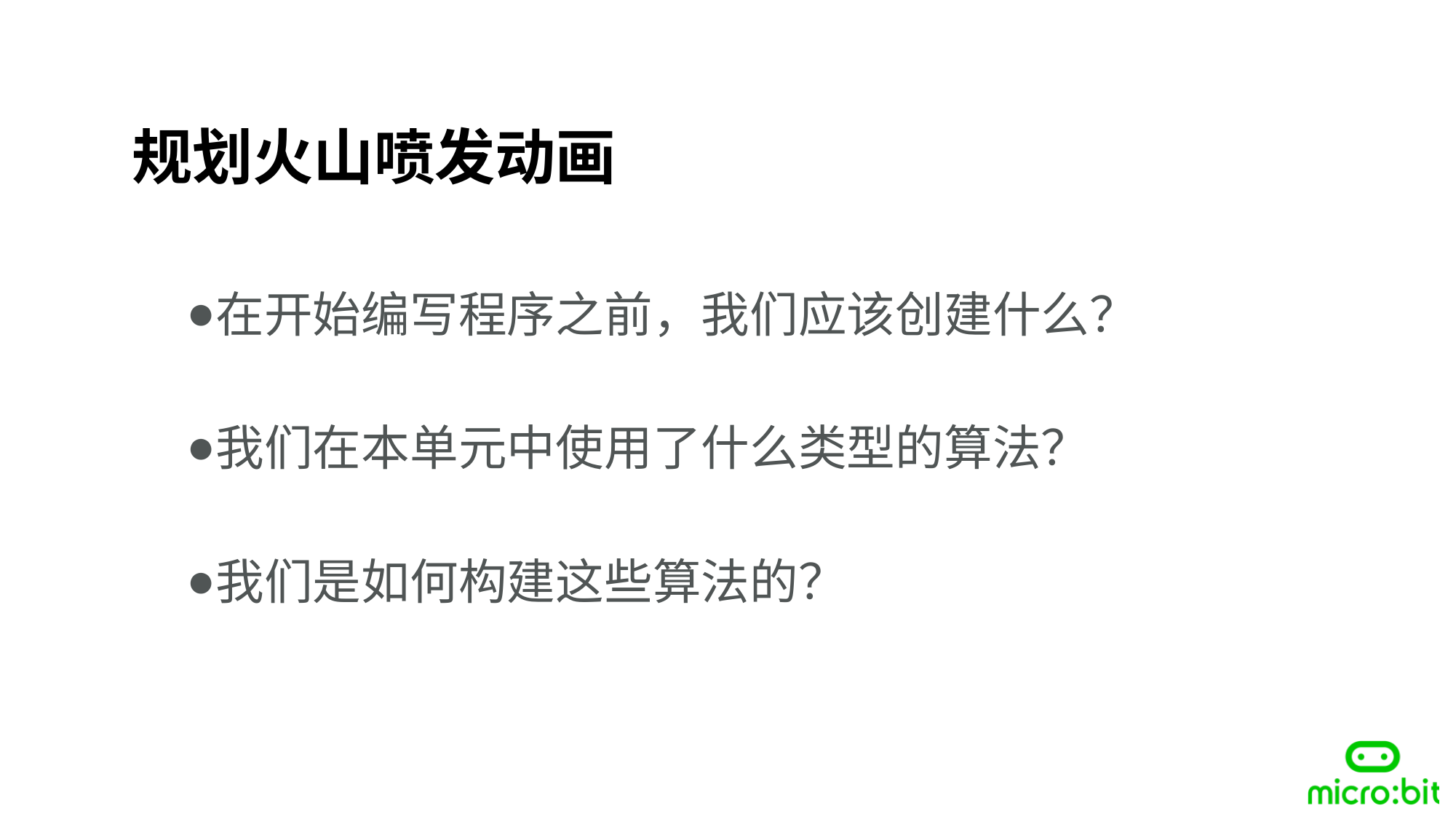

规划火山喷发动画

在开始编写程序之前，我们应该创建什么？

我们在本单元中使用了什么类型的算法？

我们是如何构建这些算法的？